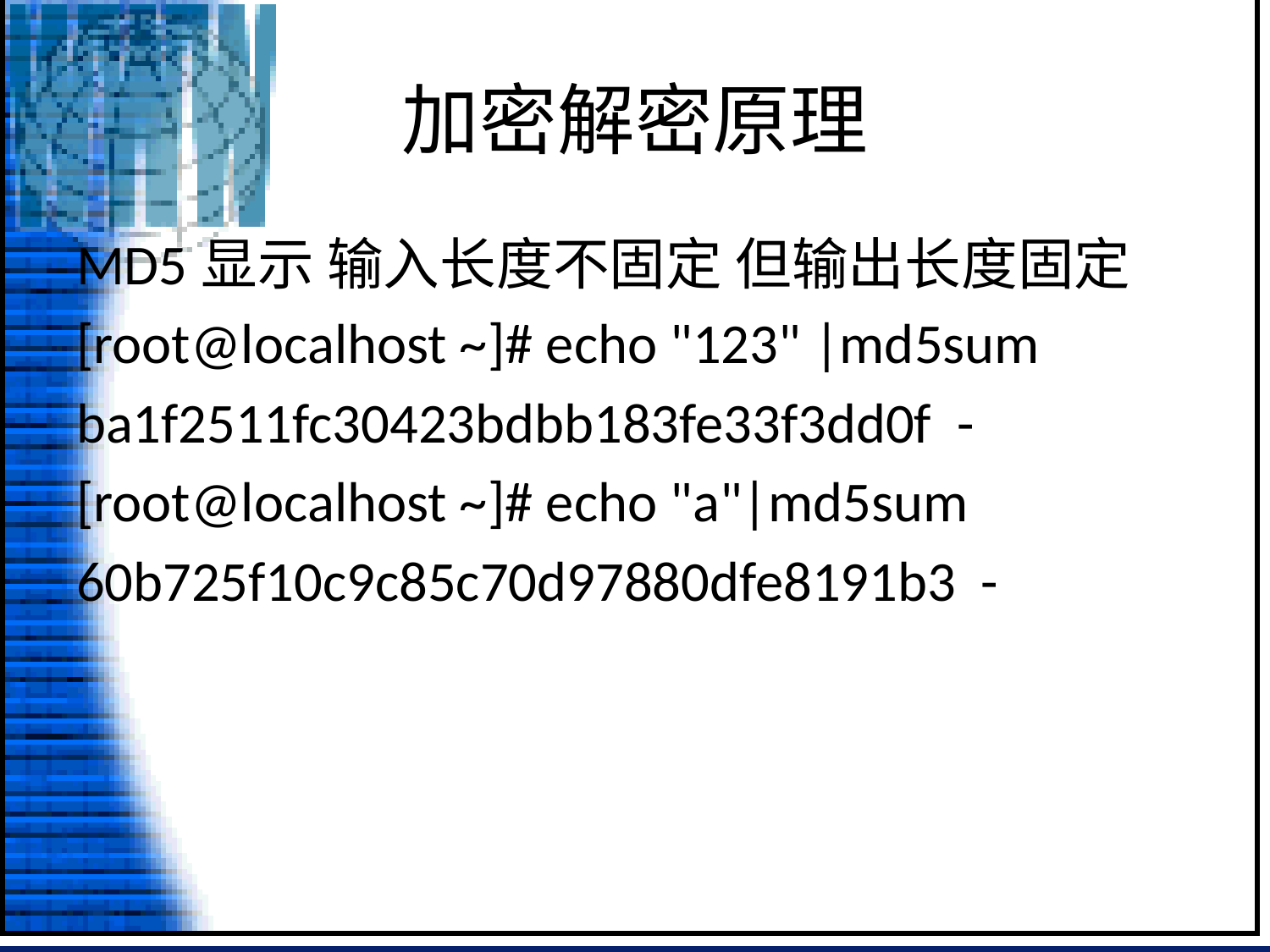

# 加密解密原理
MD5显示 输入长度不固定 但输出长度固定
[root@localhost ~]# echo "123" |md5sum
ba1f2511fc30423bdbb183fe33f3dd0f  -
[root@localhost ~]# echo "a"|md5sum
60b725f10c9c85c70d97880dfe8191b3  -